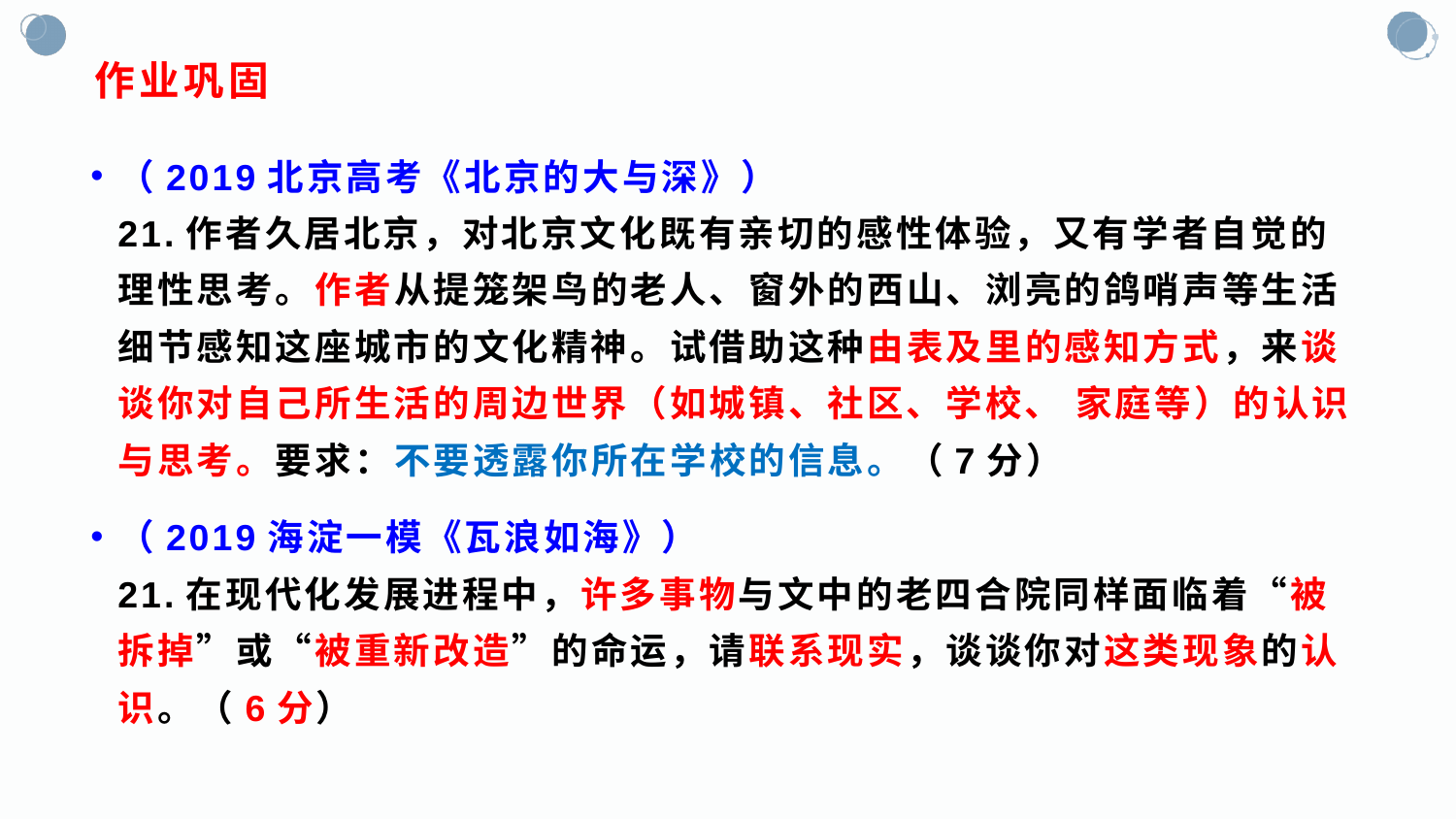

# 作业巩固
（2019北京高考《北京的大与深》）
21.作者久居北京，对北京文化既有亲切的感性体验，又有学者自觉的理性思考。作者从提笼架鸟的老人、窗外的西山、浏亮的鸽哨声等生活细节感知这座城市的文化精神。试借助这种由表及里的感知方式，来谈谈你对自己所生活的周边世界（如城镇、社区、学校、 家庭等）的认识与思考。要求：不要透露你所在学校的信息。（7分）
（2019海淀一模《瓦浪如海》）
21.在现代化发展进程中，许多事物与文中的老四合院同样面临着“被拆掉”或“被重新改造”的命运，请联系现实，谈谈你对这类现象的认识。（6分）